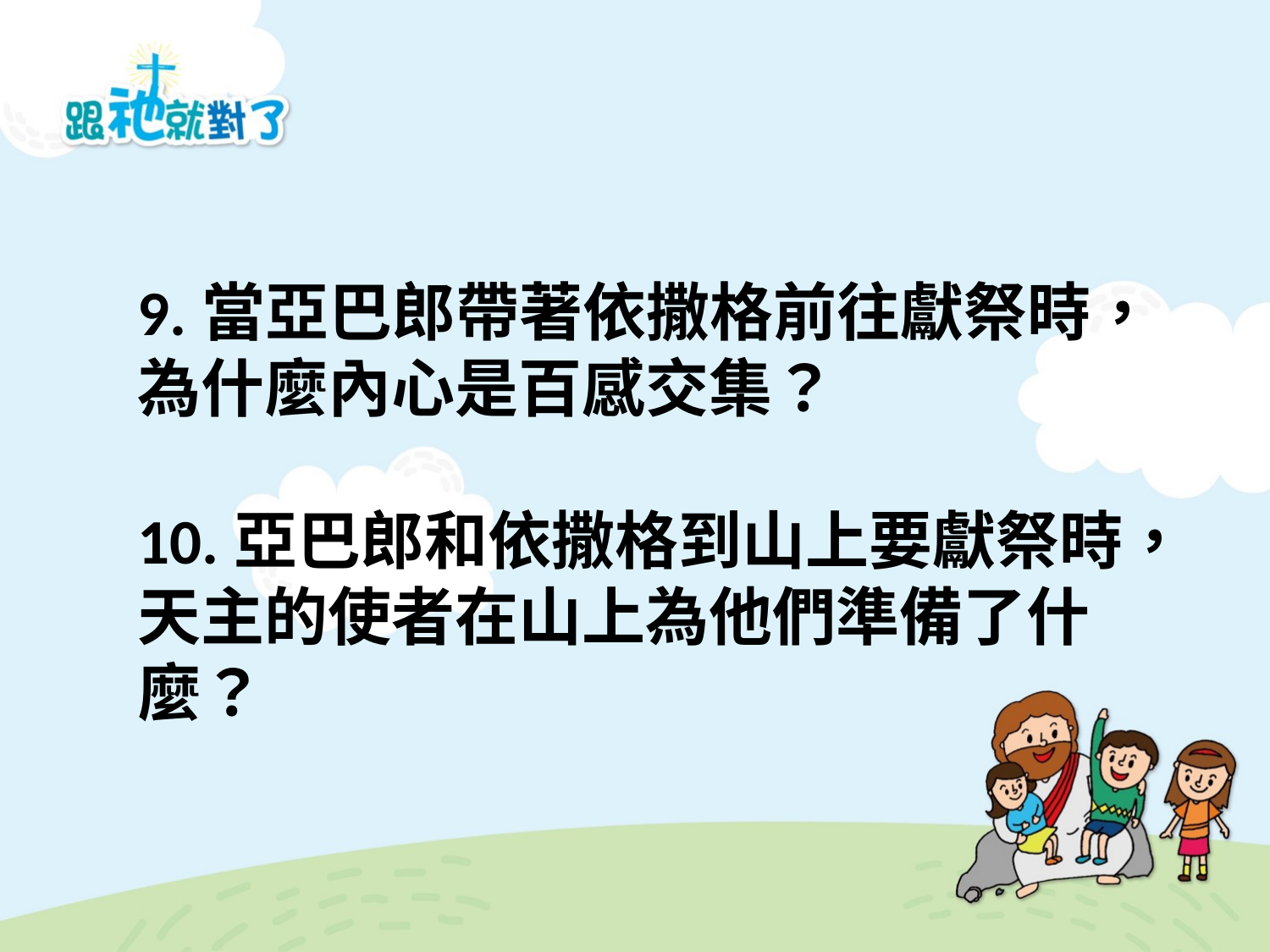

9.當亞巴郎帶著依撒格前往獻祭時，為什麼內心是百感交集？

10.亞巴郎和依撒格到山上要獻祭時，天主的使者在山上為他們準備了什麼？